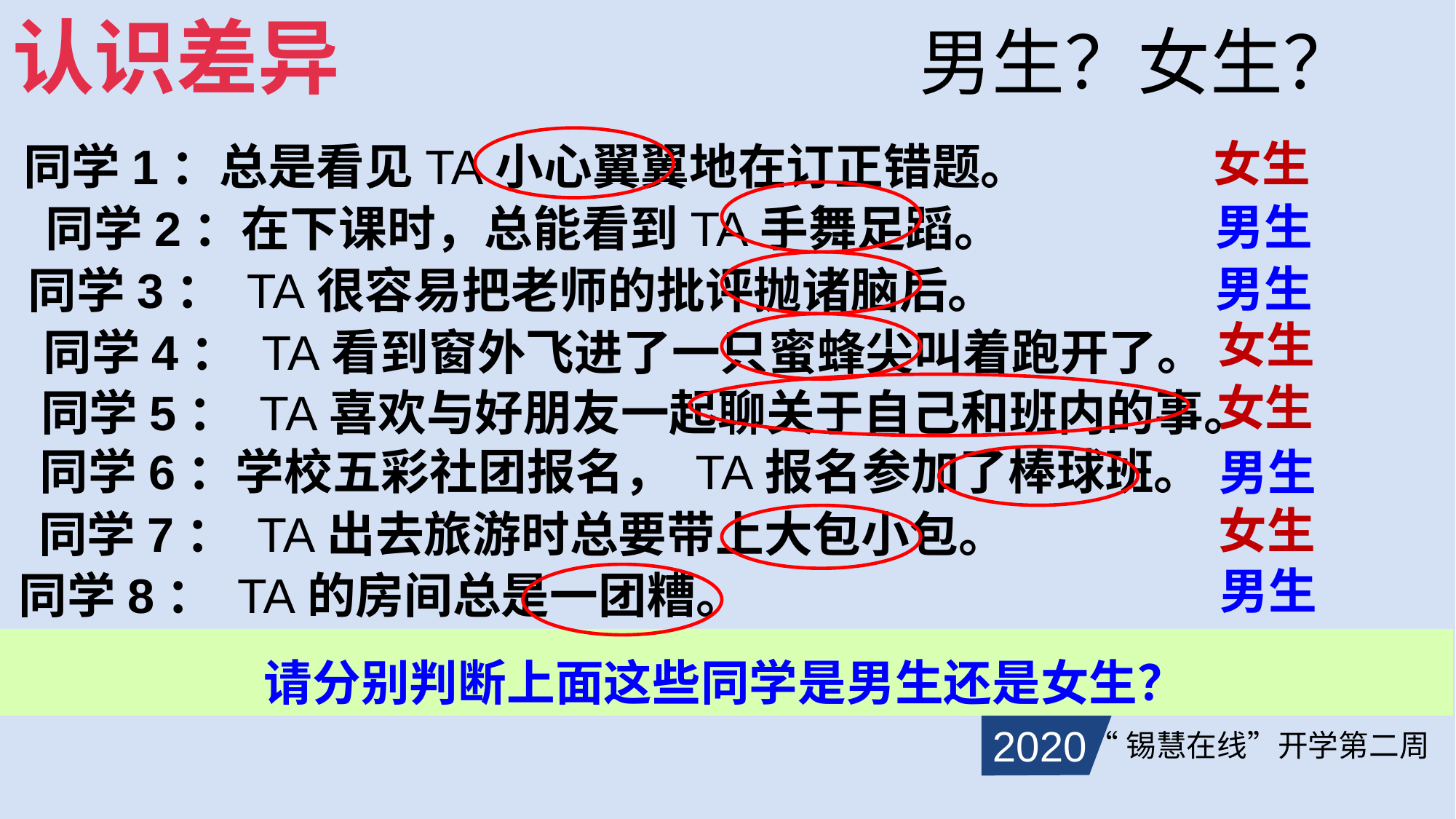

认识差异
男生？女生？
同学1：总是看见TA小心翼翼地在订正错题。

女生
男生
男生
女生
女生
男生
女生
男生
同学2：在下课时，总能看到TA手舞足蹈。
同学3： TA很容易把老师的批评抛诸脑后。
同学4： TA看到窗外飞进了一只蜜蜂尖叫着跑开了。
同学5： TA喜欢与好朋友一起聊关于自己和班内的事。
同学6：学校五彩社团报名， TA报名参加了棒球班。
同学7： TA出去旅游时总要带上大包小包。
同学8： TA的房间总是一团糟。
请分别判断上面这些同学是男生还是女生？